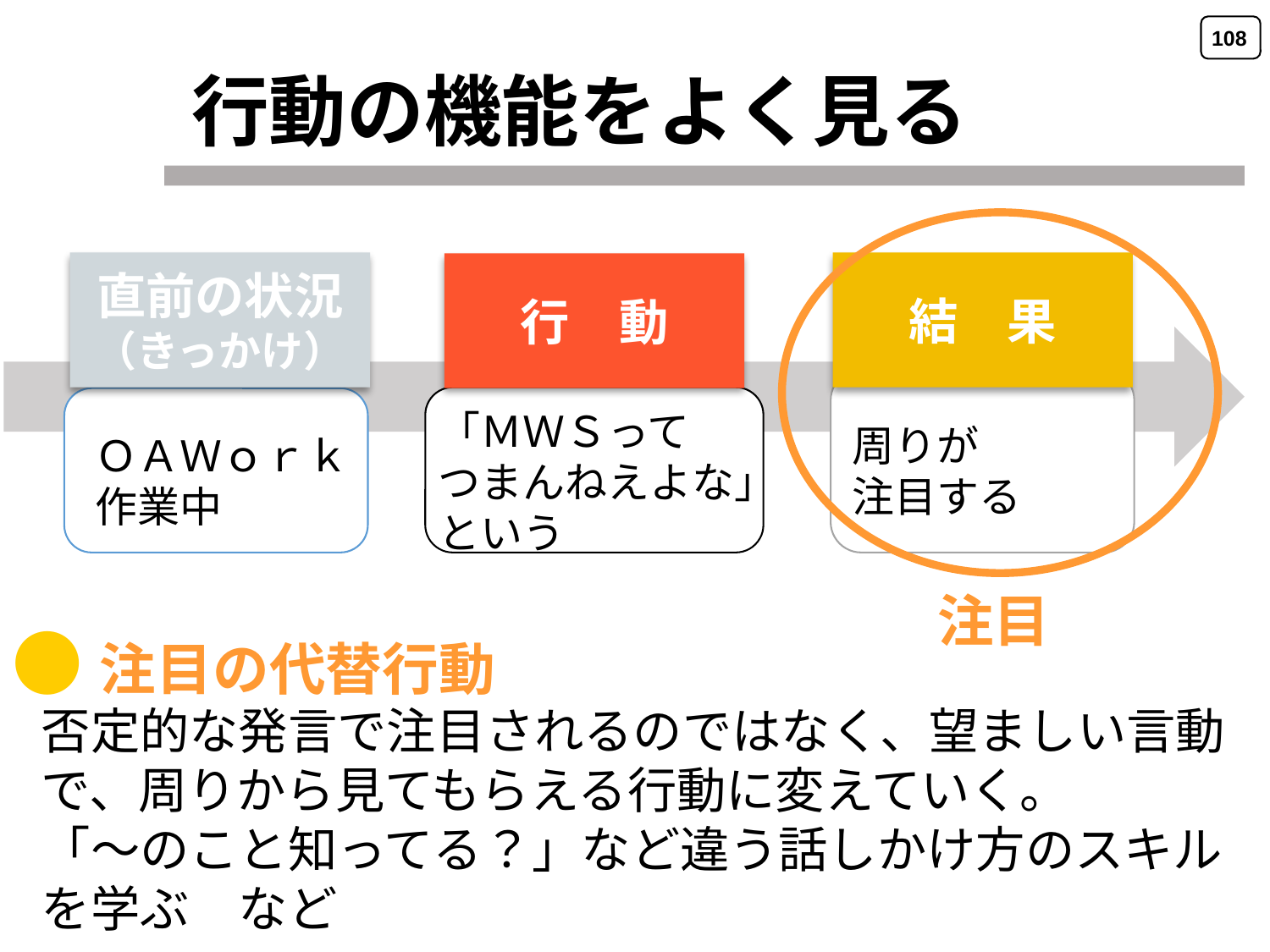

108

行動の機能をよく見る

結　果
直前の状況
（きっかけ）
行　動

「ＭＷＳって
つまんねえよな」
という
周りが
注目する
ＯＡＷｏｒｋ
作業中
注目
●注目の代替行動
否定的な発言で注目されるのではなく、望ましい言動で、周りから見てもらえる行動に変えていく。
「～のこと知ってる？」など違う話しかけ方のスキルを学ぶ　など